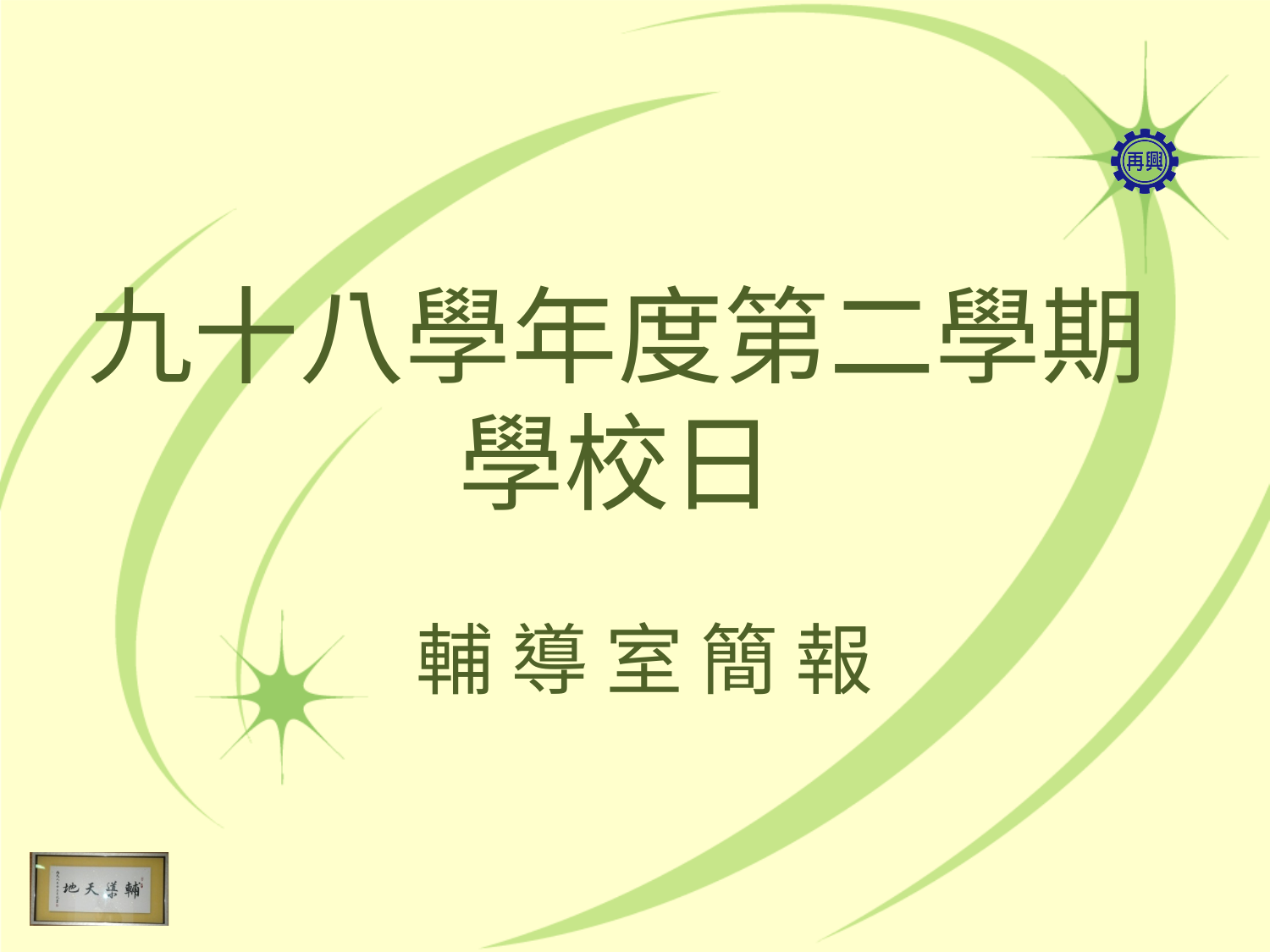

# 九十八學年度第二學期學校日
輔 導 室 簡 報